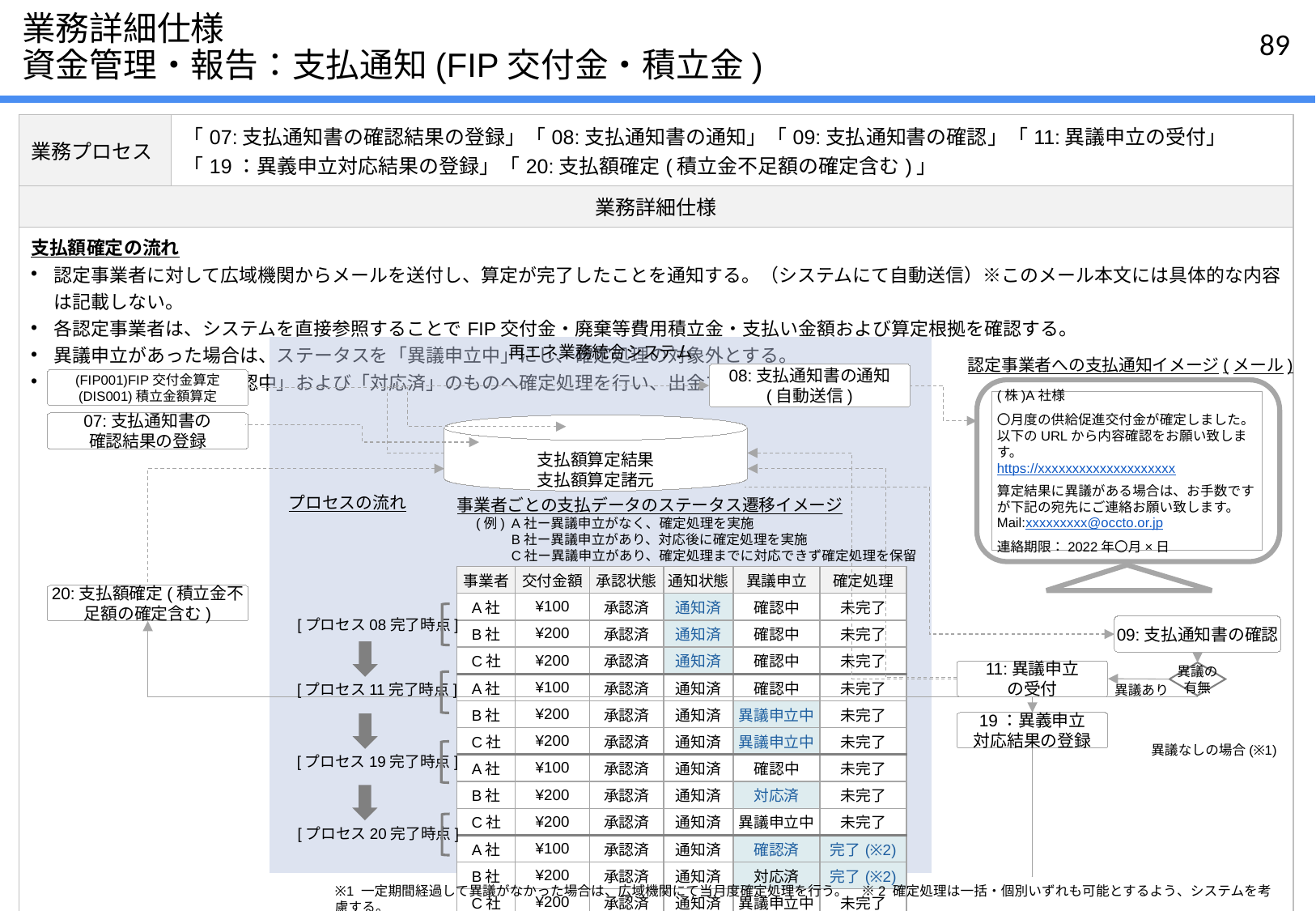

# 業務詳細仕様 資金管理・報告：支払通知(FIP交付金・積立金)
| 業務プロセス | 「07:支払通知書の確認結果の登録」「08:支払通知書の通知」「09:支払通知書の確認」「11:異議申立の受付」 「19：異義申立対応結果の登録」「20:支払額確定(積立金不足額の確定含む)」 |
| --- | --- |
| 業務詳細仕様 |  |
| 支払額確定の流れ 認定事業者に対して広域機関からメールを送付し、算定が完了したことを通知する。（システムにて自動送信）※このメール本文には具体的な内容は記載しない。 各認定事業者は、システムを直接参照することでFIP交付金・廃棄等費用積立金・支払い金額および算定根拠を確認する。 異議申立があった場合は、ステータスを「異議申立中」にし、確定処理の対象外とする。 一定期間経過後、「確認中」および「対応済」のものへ確定処理を行い、出金プロセスに遷移させる。 |  |
再エネ業務統合システム
認定事業者への支払通知イメージ(メール)
08:支払通知書の通知
(自動送信)
(FIP001)FIP交付金算定
(DIS001)積立金額算定

(株)A社様

〇月度の供給促進交付金が確定しました。
以下のURLから内容確認をお願い致します。
https://xxxxxxxxxxxxxxxxxxxx

算定結果に異議がある場合は、お手数ですが下記の宛先にご連絡お願い致します。
Mail:xxxxxxxxx@occto.or.jp

連絡期限：2022年〇月×日
07:支払通知書の
確認結果の登録

支払額算定結果
支払額算定諸元
プロセスの流れ
事業者ごとの支払データのステータス遷移イメージ
(例)	A社ー異議申立がなく、確定処理を実施
	B社ー異議申立があり、対応後に確定処理を実施
	C社ー異議申立があり、確定処理までに対応できず確定処理を保留
| 事業者 | 交付金額 | 承認状態 | 通知状態 | 異議申立 | 確定処理 |
| --- | --- | --- | --- | --- | --- |
| A社 | ¥100 | 承認済 | 通知済 | 確認中 | 未完了 |
| B社 | ¥200 | 承認済 | 通知済 | 確認中 | 未完了 |
| C社 | ¥200 | 承認済 | 通知済 | 確認中 | 未完了 |
| A社 | ¥100 | 承認済 | 通知済 | 確認中 | 未完了 |
| B社 | ¥200 | 承認済 | 通知済 | 異議申立中 | 未完了 |
| C社 | ¥200 | 承認済 | 通知済 | 異議申立中 | 未完了 |
| A社 | ¥100 | 承認済 | 通知済 | 確認中 | 未完了 |
| B社 | ¥200 | 承認済 | 通知済 | 対応済 | 未完了 |
| C社 | ¥200 | 承認済 | 通知済 | 異議申立中 | 未完了 |
| A社 | ¥100 | 承認済 | 通知済 | 確認済 | 完了(※2) |
| B社 | ¥200 | 承認済 | 通知済 | 対応済 | 完了(※2) |
| C社 | ¥200 | 承認済 | 通知済 | 異議申立中 | 未完了 |
20:支払額確定(積立金不足額の確定含む)

[プロセス08完了時点]

[プロセス11完了時点]

[プロセス19完了時点]

[プロセス20完了時点]
09:支払通知書の確認
11:異議申立
の受付
異議の
有無
異議あり
19：異義申立
対応結果の登録
異議なしの場合(※1)
※1 一定期間経過して異議がなかった場合は、広域機関にて当月度確定処理を行う。　※2 確定処理は一括・個別いずれも可能とするよう、システムを考慮する。